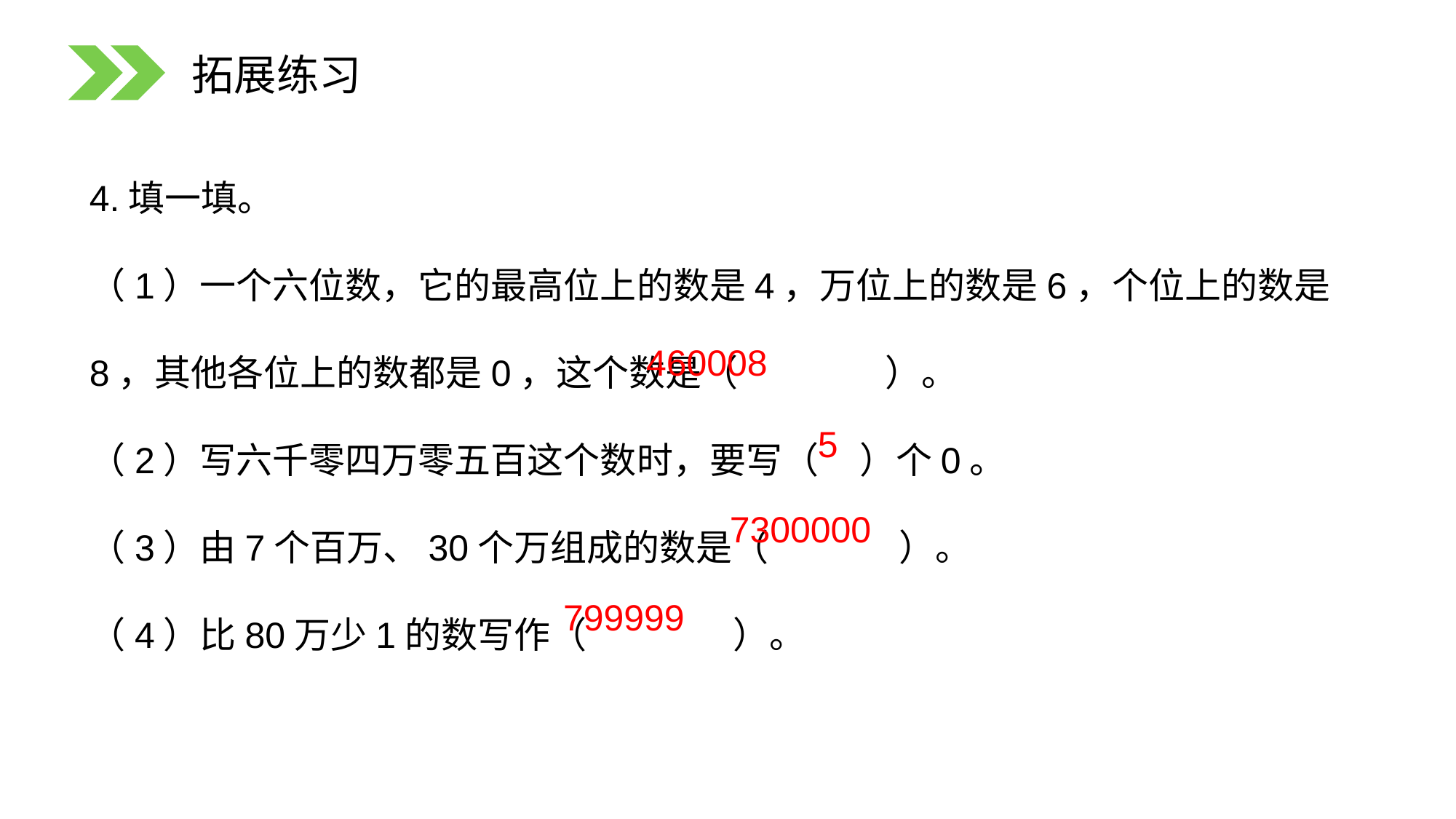

拓展练习
4.填一填。
（1）一个六位数，它的最高位上的数是4，万位上的数是6，个位上的数是8，其他各位上的数都是0，这个数是（                  ）。
（2）写六千零四万零五百这个数时，要写（     ）个0。
（3）由7个百万、30个万组成的数是（                ）。
（4）比80万少1的数写作（                  ）。
460008
5
7300000
799999